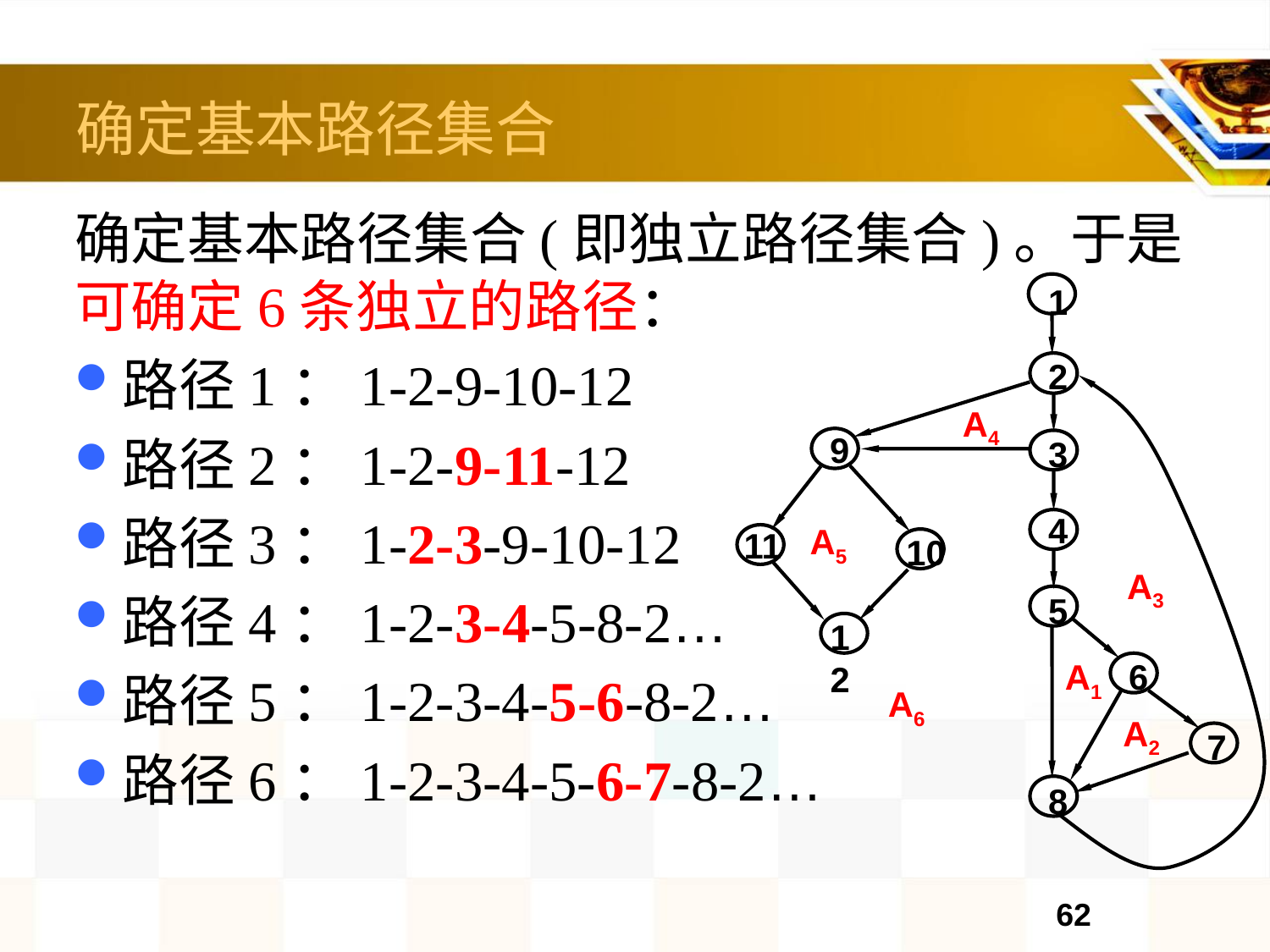

# 确定基本路径集合
确定基本路径集合(即独立路径集合)。于是可确定6条独立的路径：
路径1：1-2-9-10-12
路径2：1-2-9-11-12
路径3：1-2-3-9-10-12
路径4：1-2-3-4-5-8-2…
路径5：1-2-3-4-5-6-8-2…
路径6：1-2-3-4-5-6-7-8-2…

1

2

A4
9

3

4

A5
11

10

A3

5

12

6
A1
A6

A2

7

8